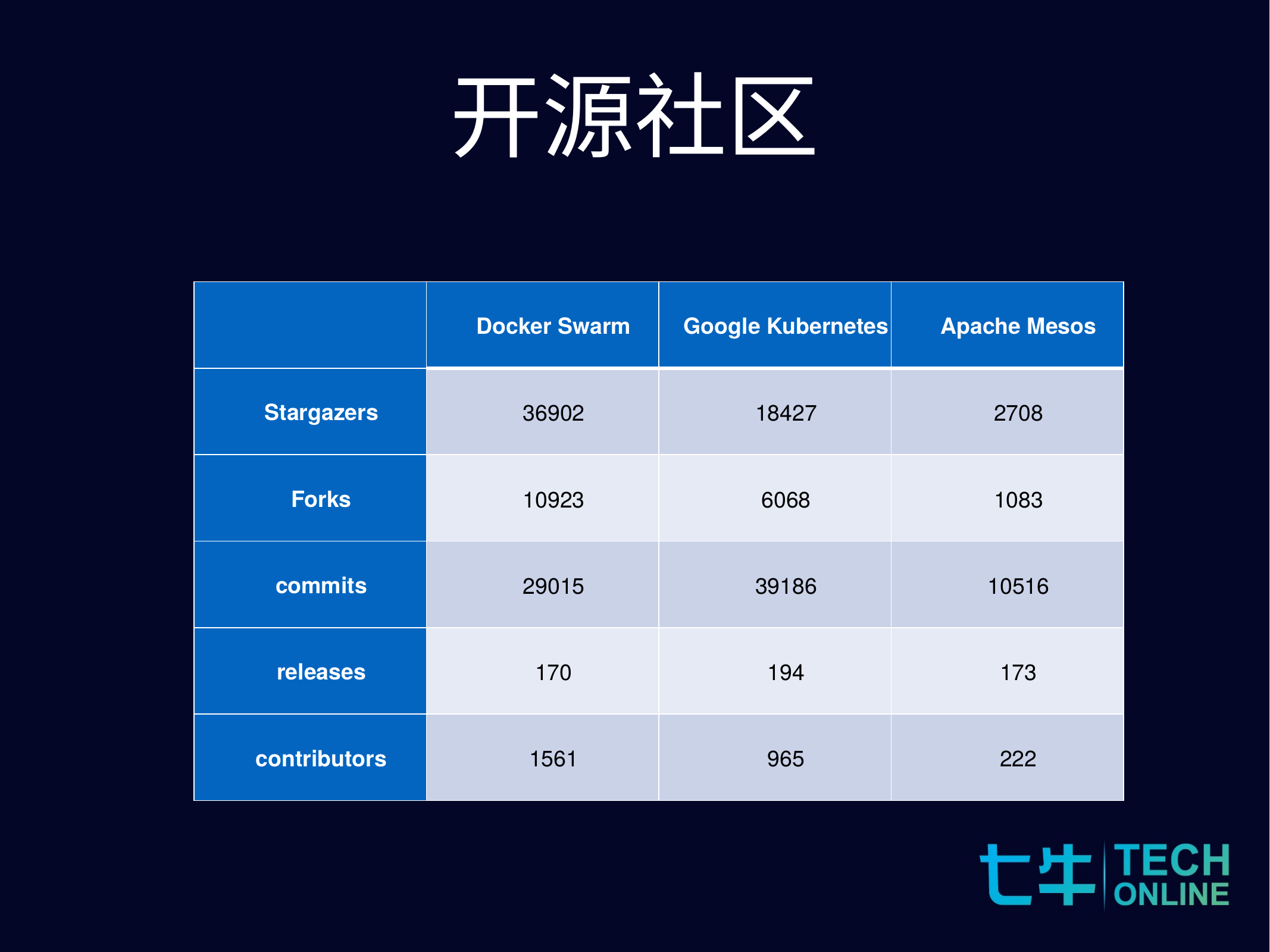

开源社区
|  | Docker Swarm | Google Kubernetes | Apache Mesos |
| --- | --- | --- | --- |
| Stargazers | 36902 | 18427 | 2708 |
| Forks | 10923 | 6068 | 1083 |
| commits | 29015 | 39186 | 10516 |
| releases | 170 | 194 | 173 |
| contributors | 1561 | 965 | 222 |